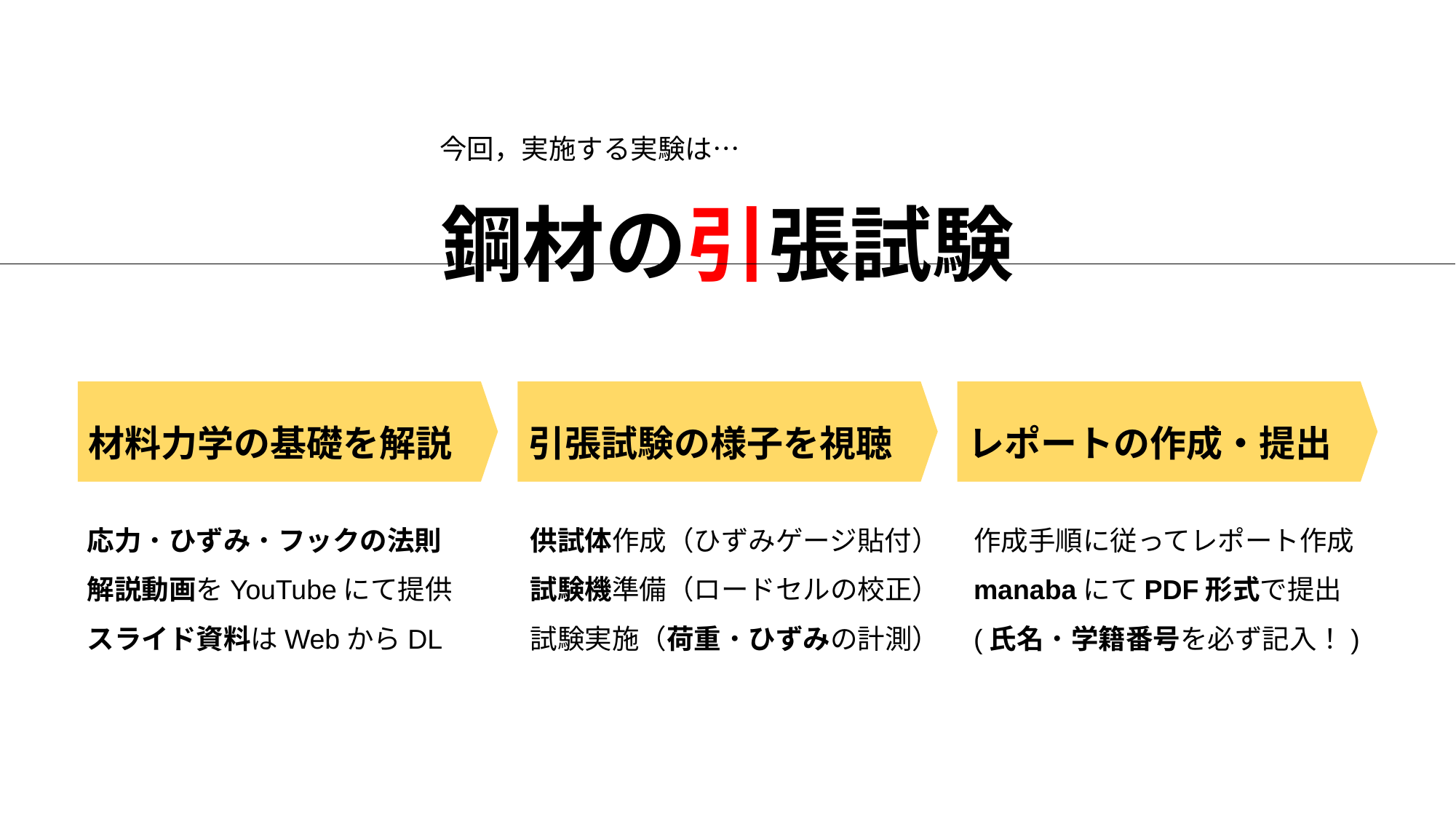

今回，実施する実験は…
鋼材の引張試験
材料力学の基礎を解説
引張試験の様子を視聴
レポートの作成・提出
応力・ひずみ・フックの法則
解説動画をYouTubeにて提供
スライド資料はWebからDL
供試体作成（ひずみゲージ貼付）
試験機準備（ロードセルの校正）
試験実施（荷重・ひずみの計測）
作成手順に従ってレポート作成
manabaにてPDF形式で提出
(氏名・学籍番号を必ず記入！)